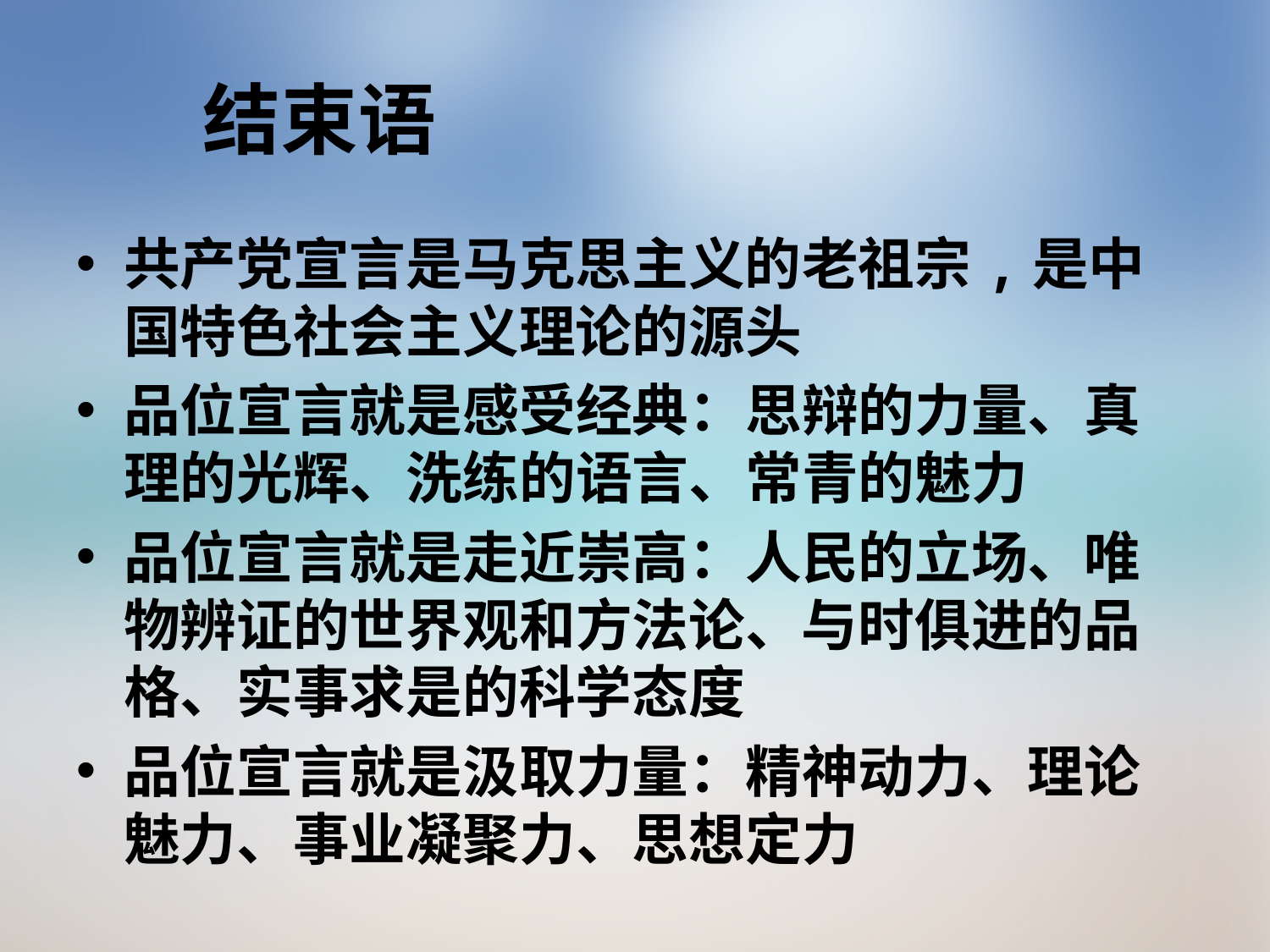

# 结束语
共产党宣言是马克思主义的老祖宗,是中国特色社会主义理论的源头
品位宣言就是感受经典：思辩的力量、真理的光辉、洗练的语言、常青的魅力
品位宣言就是走近崇高：人民的立场、唯物辨证的世界观和方法论、与时俱进的品格、实事求是的科学态度
品位宣言就是汲取力量：精神动力、理论魅力、事业凝聚力、思想定力